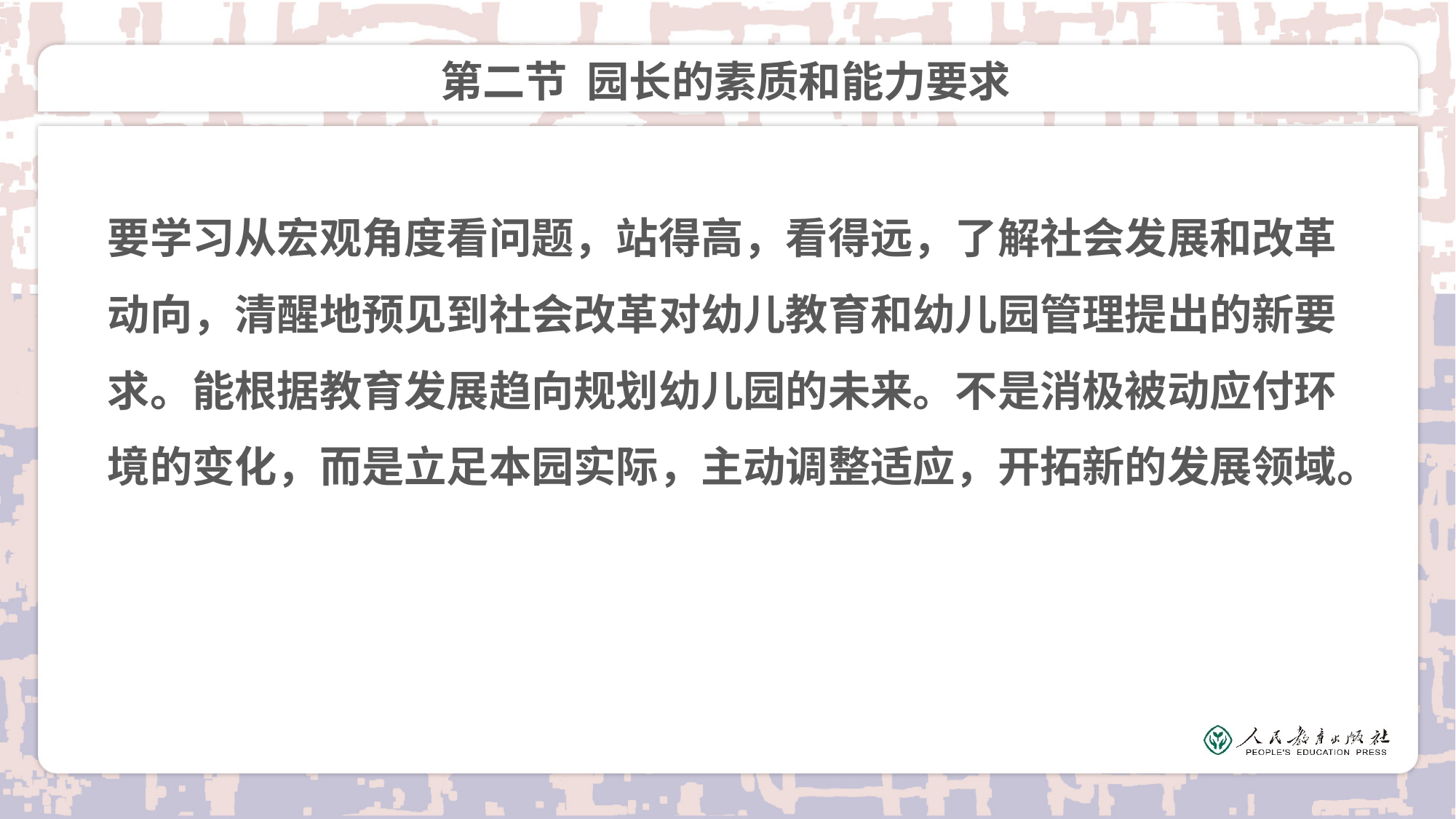

# 第二节  园长的素质和能力要求
要学习从宏观角度看问题，站得高，看得远，了解社会发展和改革动向，清醒地预见到社会改革对幼儿教育和幼儿园管理提出的新要求。能根据教育发展趋向规划幼儿园的未来。不是消极被动应付环境的变化，而是立足本园实际，主动调整适应，开拓新的发展领域。